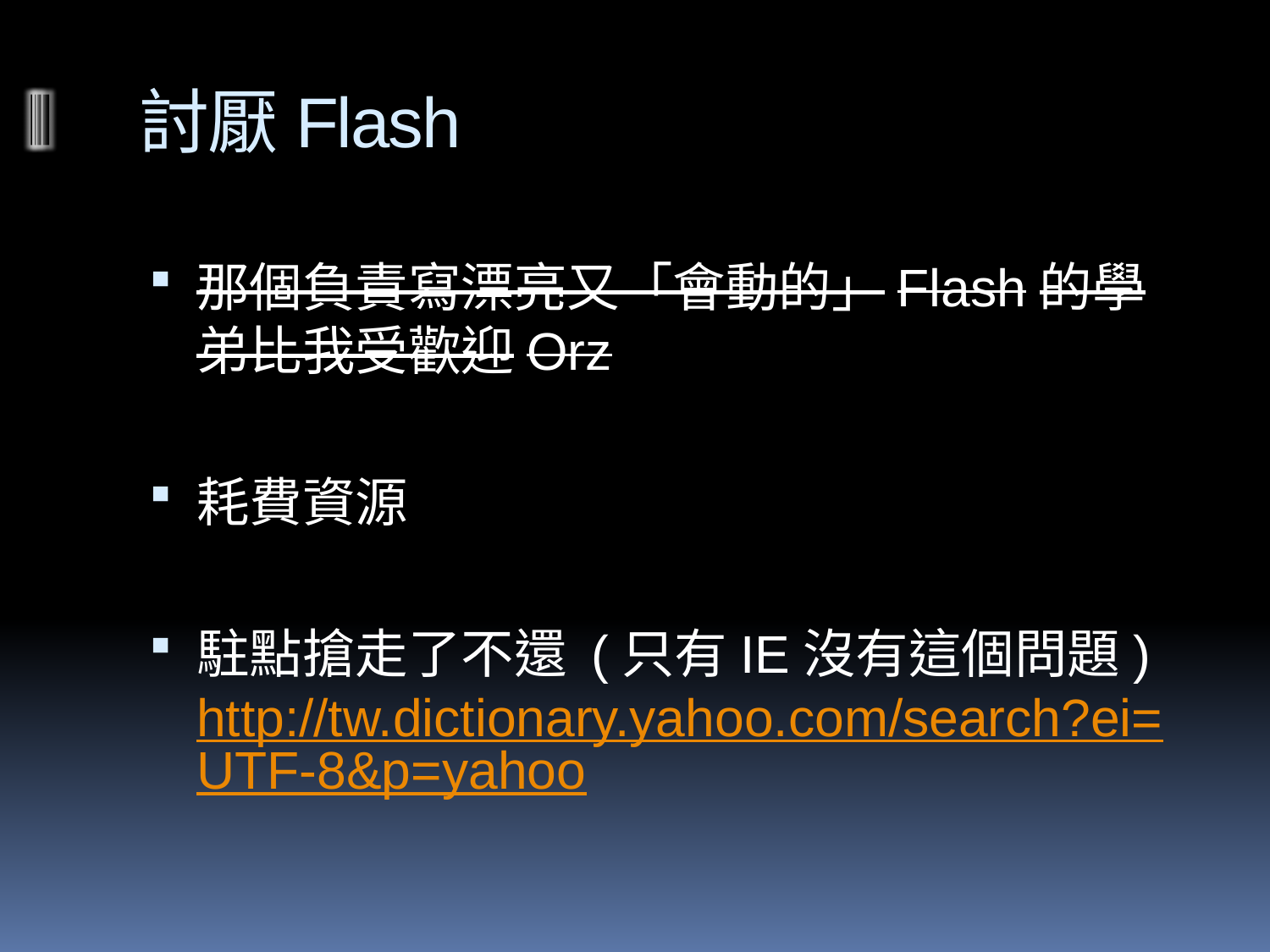

# 討厭Flash
那個負責寫漂亮又「會動的」Flash的學弟比我受歡迎Orz

耗費資源

駐點搶走了不還 (只有IE沒有這個問題)
http://tw.dictionary.yahoo.com/search?ei=UTF-8&p=yahoo